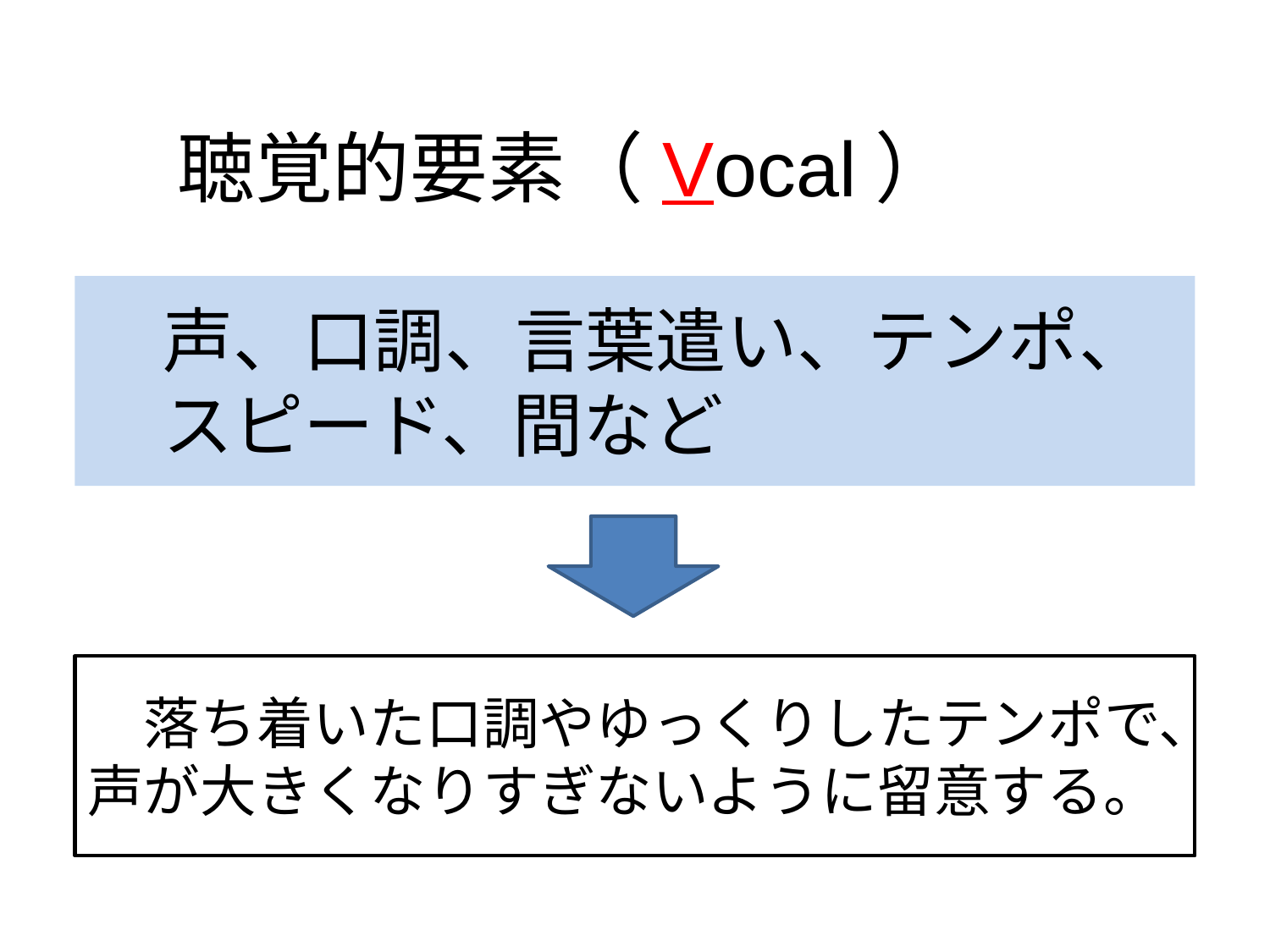

聴覚的要素（Vocal）
声、口調、言葉遣い、テンポ、スピード、間など

　落ち着いた口調やゆっくりしたテンポで、声が大きくなりすぎないように留意する。